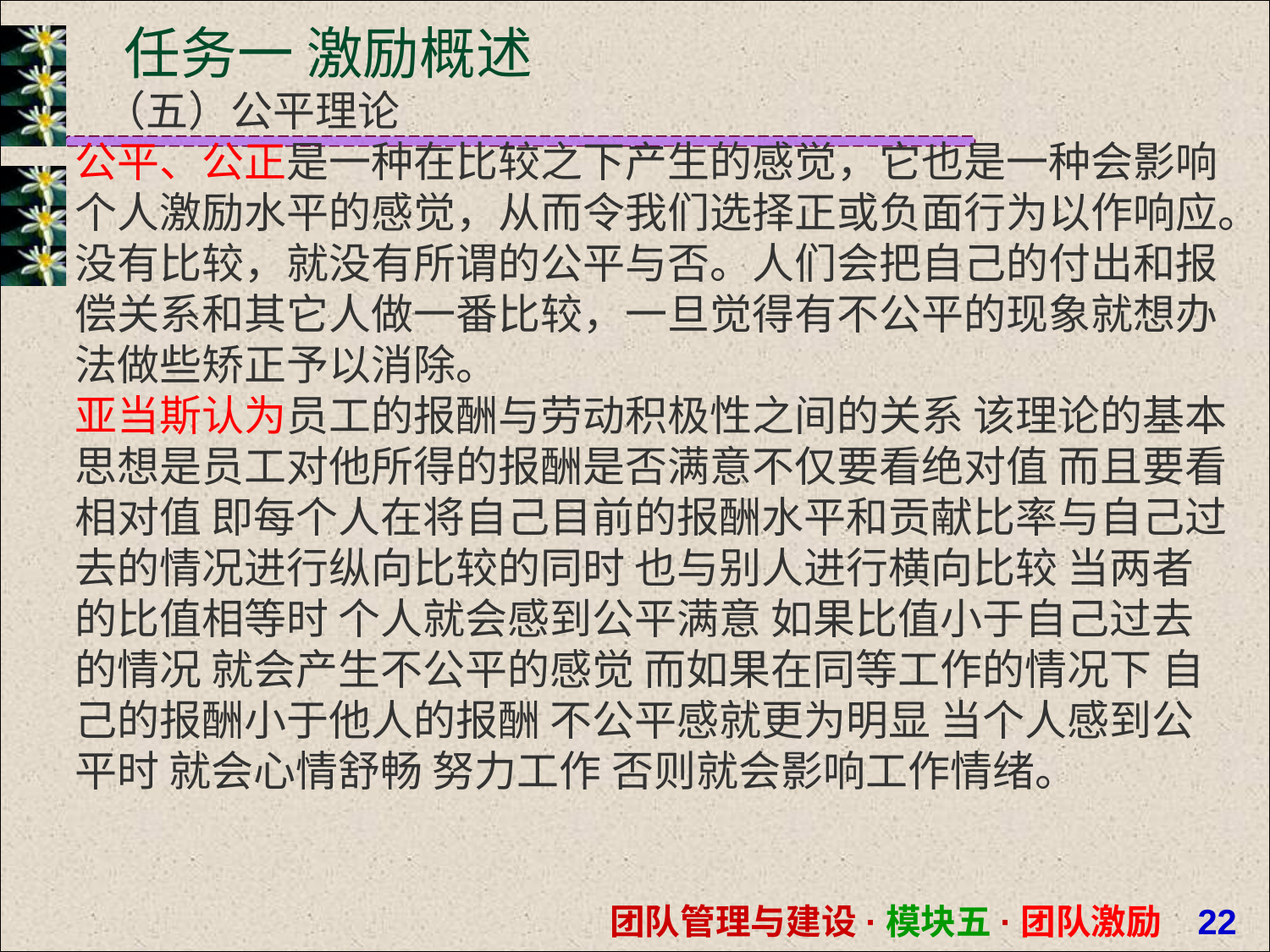

# 任务一 激励概述

  （五）公平理论
公平、公正是一种在比较之下产生的感觉，它也是一种会影响 个人激励水平的感觉，从而令我们选择正或负面行为以作响应。 没有比较，就没有所谓的公平与否。人们会把自己的付出和报 偿关系和其它人做一番比较，一旦觉得有不公平的现象就想办 法做些矫正予以消除。
亚当斯认为员工的报酬与劳动积极性之间的关系 该理论的基本 思想是员工对他所得的报酬是否满意不仅要看绝对值 而且要看 相对值 即每个人在将自己目前的报酬水平和贡献比率与自己过 去的情况进行纵向比较的同时 也与别人进行横向比较 当两者 的比值相等时 个人就会感到公平满意 如果比值小于自己过去 的情况 就会产生不公平的感觉 而如果在同等工作的情况下 自 己的报酬小于他人的报酬 不公平感就更为明显 当个人感到公 平时 就会心情舒畅 努力工作 否则就会影响工作情绪。

团队管理与建设·模块五·团队激励 22